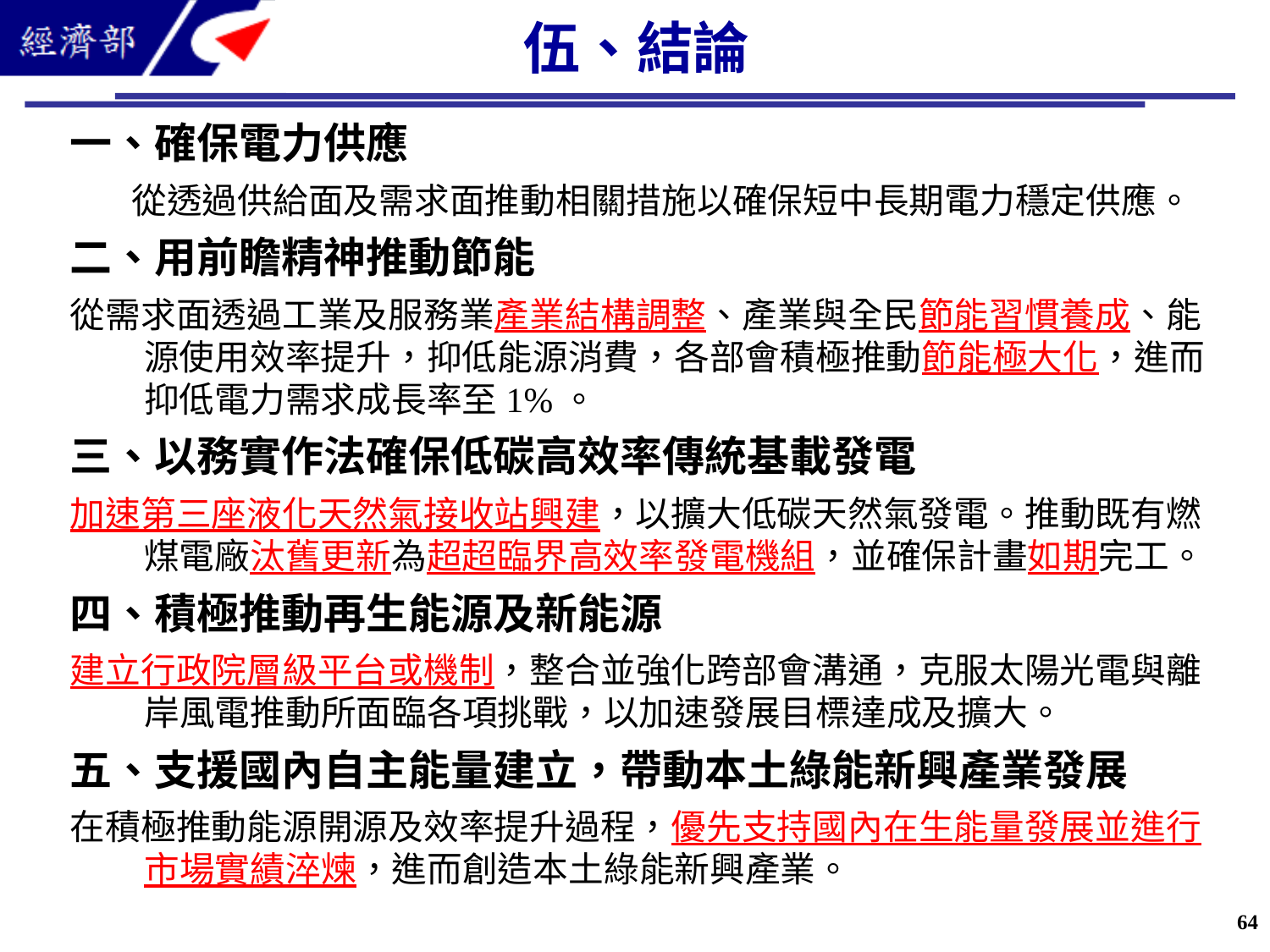

伍、結論

一、確保電力供應
從透過供給面及需求面推動相關措施以確保短中長期電力穩定供應。
二、用前瞻精神推動節能
從需求面透過工業及服務業產業結構調整、產業與全民節能習慣養成、能源使用效率提升，抑低能源消費，各部會積極推動節能極大化，進而抑低電力需求成長率至1%。
三、以務實作法確保低碳高效率傳統基載發電
加速第三座液化天然氣接收站興建，以擴大低碳天然氣發電。推動既有燃煤電廠汰舊更新為超超臨界高效率發電機組，並確保計畫如期完工。
四、積極推動再生能源及新能源
建立行政院層級平台或機制，整合並強化跨部會溝通，克服太陽光電與離岸風電推動所面臨各項挑戰，以加速發展目標達成及擴大。
五、支援國內自主能量建立，帶動本土綠能新興產業發展
在積極推動能源開源及效率提升過程，優先支持國內在生能量發展並進行市場實績淬煉，進而創造本土綠能新興產業。
64